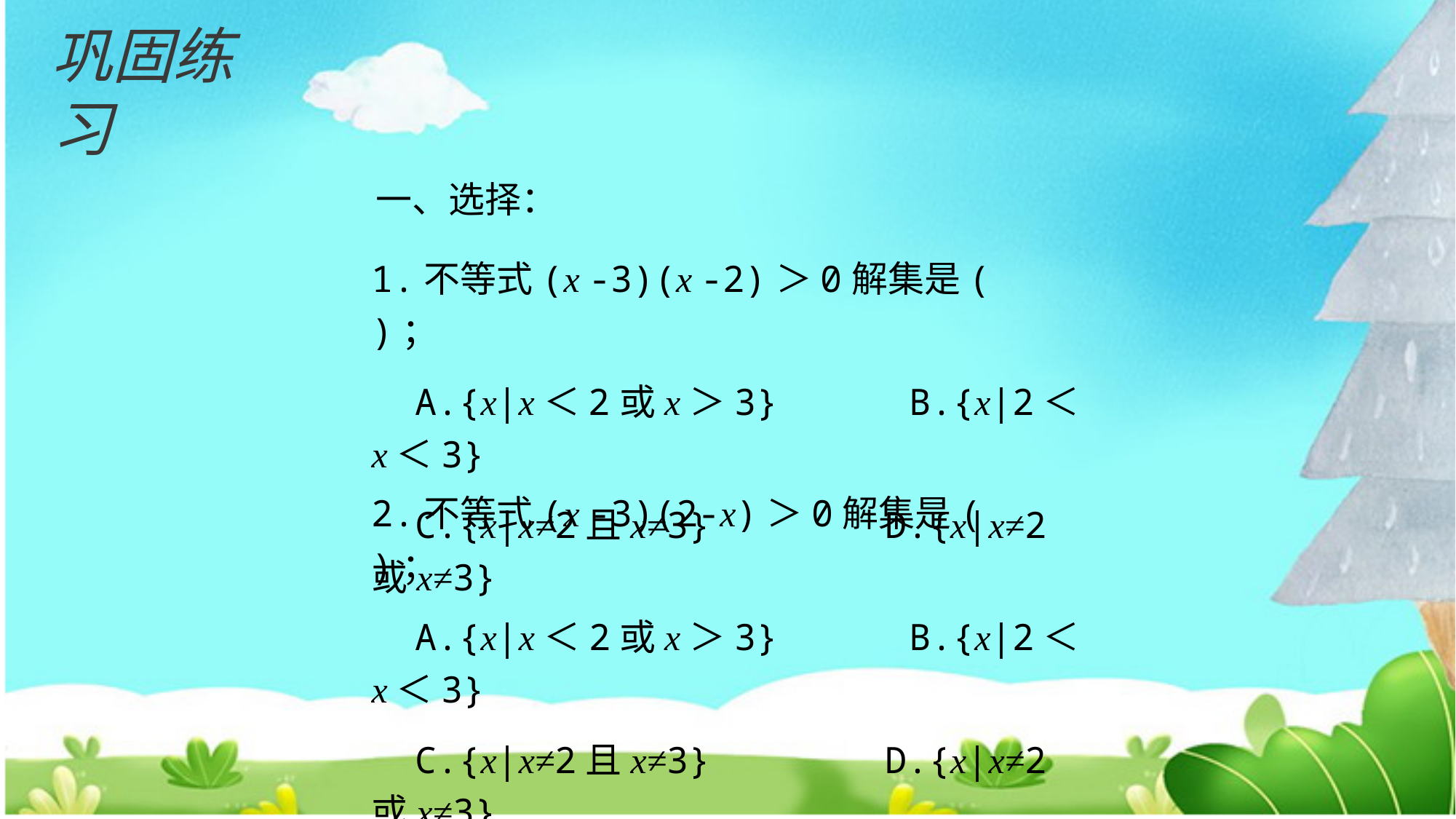

巩固练习
一、选择：

1.不等式(x -3)(x -2)＞0解集是(     )；
  A.{x|x＜2或x＞3}      B.{x|2＜x＜3}
  C.{x|x≠2且x≠3}        D.{x|x≠2或x≠3}
2.不等式(x -3)(2-x)＞0解集是(     )；
  A.{x|x＜2或x＞3}      B.{x|2＜x＜3}
  C.{x|x≠2且x≠3}        D.{x|x≠2或x≠3}